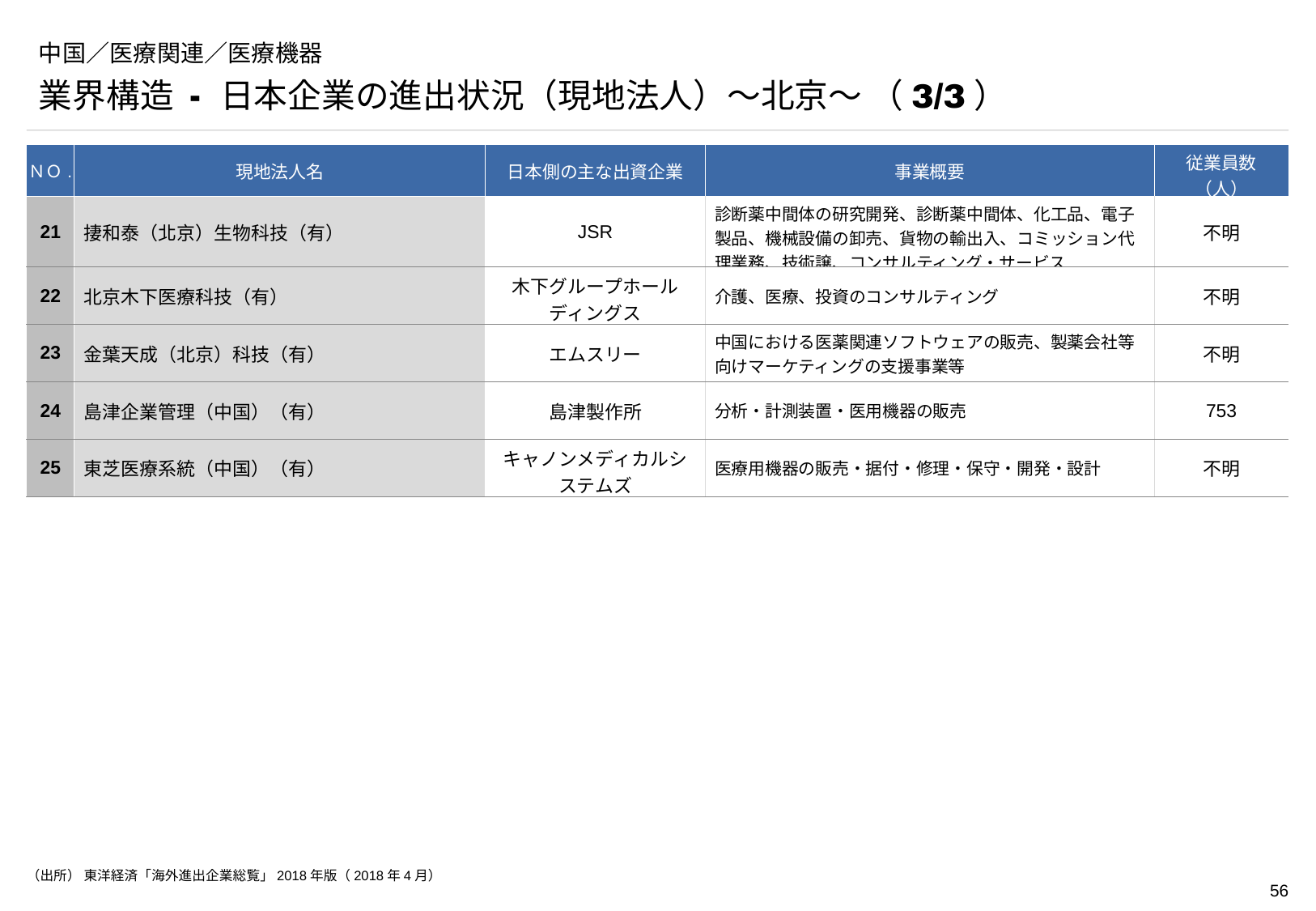

# 中国／医療関連／医療機器
業界構造 - 日本企業の進出状況（現地法人）～北京～ （3/3）
| ＮＯ. | 現地法人名 | 日本側の主な出資企業 | 事業概要 | 従業員数（人） |
| --- | --- | --- | --- | --- |
| 21 | 捿和泰（北京）生物科技（有） | JSR | 診断薬中間体の研究開発、診断薬中間体、化工品、電子製品、機械設備の卸売、貨物の輸出入、コミッション代理業務、技術譲、コンサルティング・サービス | 不明 |
| 22 | 北京木下医療科技（有） | 木下グループホールディングス | 介護、医療、投資のコンサルティング | 不明 |
| 23 | 金葉天成（北京）科技（有） | エムスリー | 中国における医薬関連ソフトウェアの販売、製薬会社等向けマーケティングの支援事業等 | 不明 |
| 24 | 島津企業管理（中国）（有） | 島津製作所 | 分析・計測装置・医用機器の販売 | 753 |
| 25 | 東芝医療系統（中国）（有） | キャノンメディカルシステムズ | 医療用機器の販売・据付・修理・保守・開発・設計 | 不明 |
（出所） 東洋経済「海外進出企業総覧」2018年版（2018年4月）